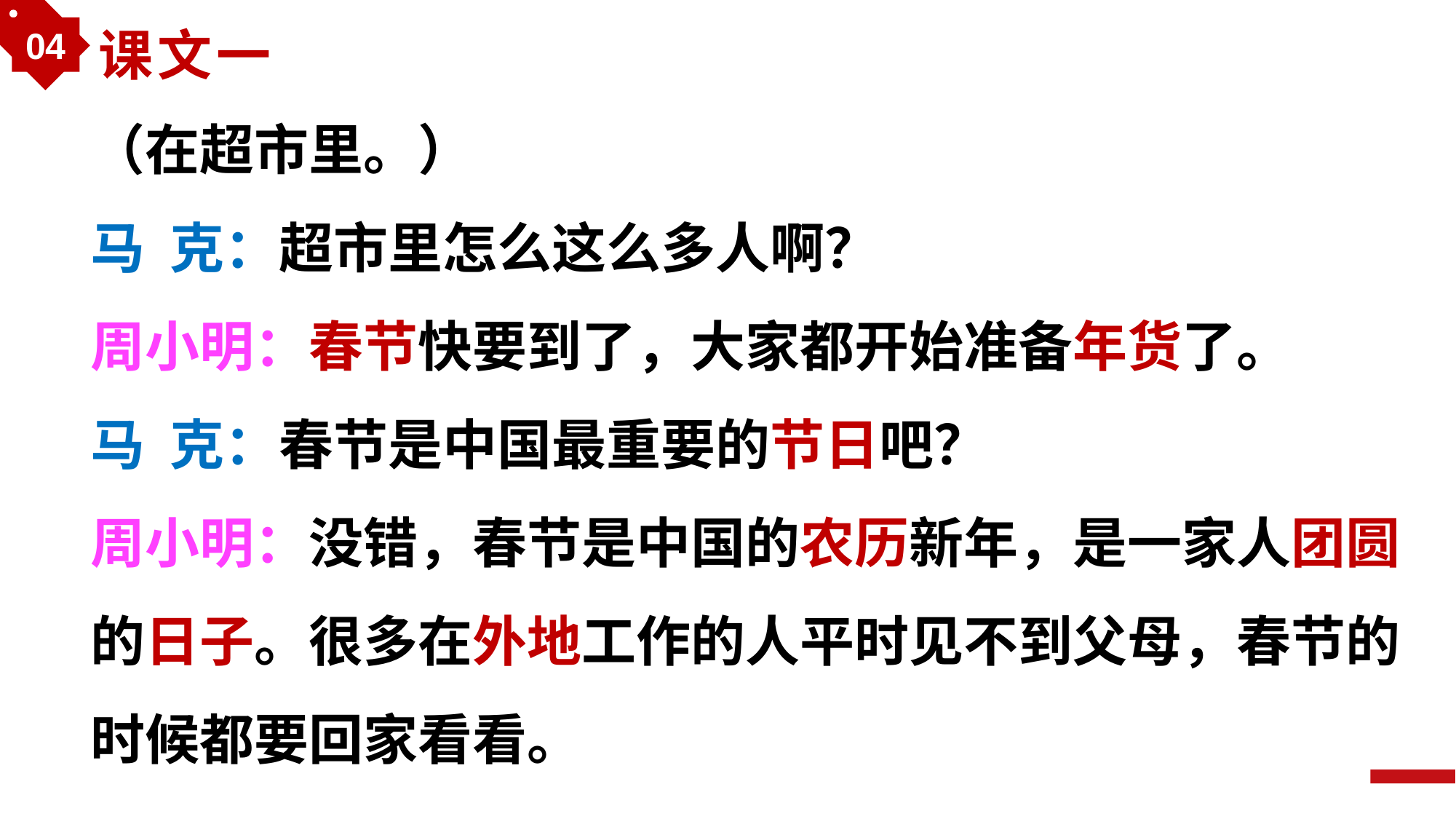

04
课文一
（在超市里。）
马  克：超市里怎么这么多人啊？
周小明：春节快要到了，大家都开始准备年货了。
马  克：春节是中国最重要的节日吧？
周小明：没错，春节是中国的农历新年，是一家人团圆的日子。很多在外地工作的人平时见不到父母，春节的时候都要回家看看。